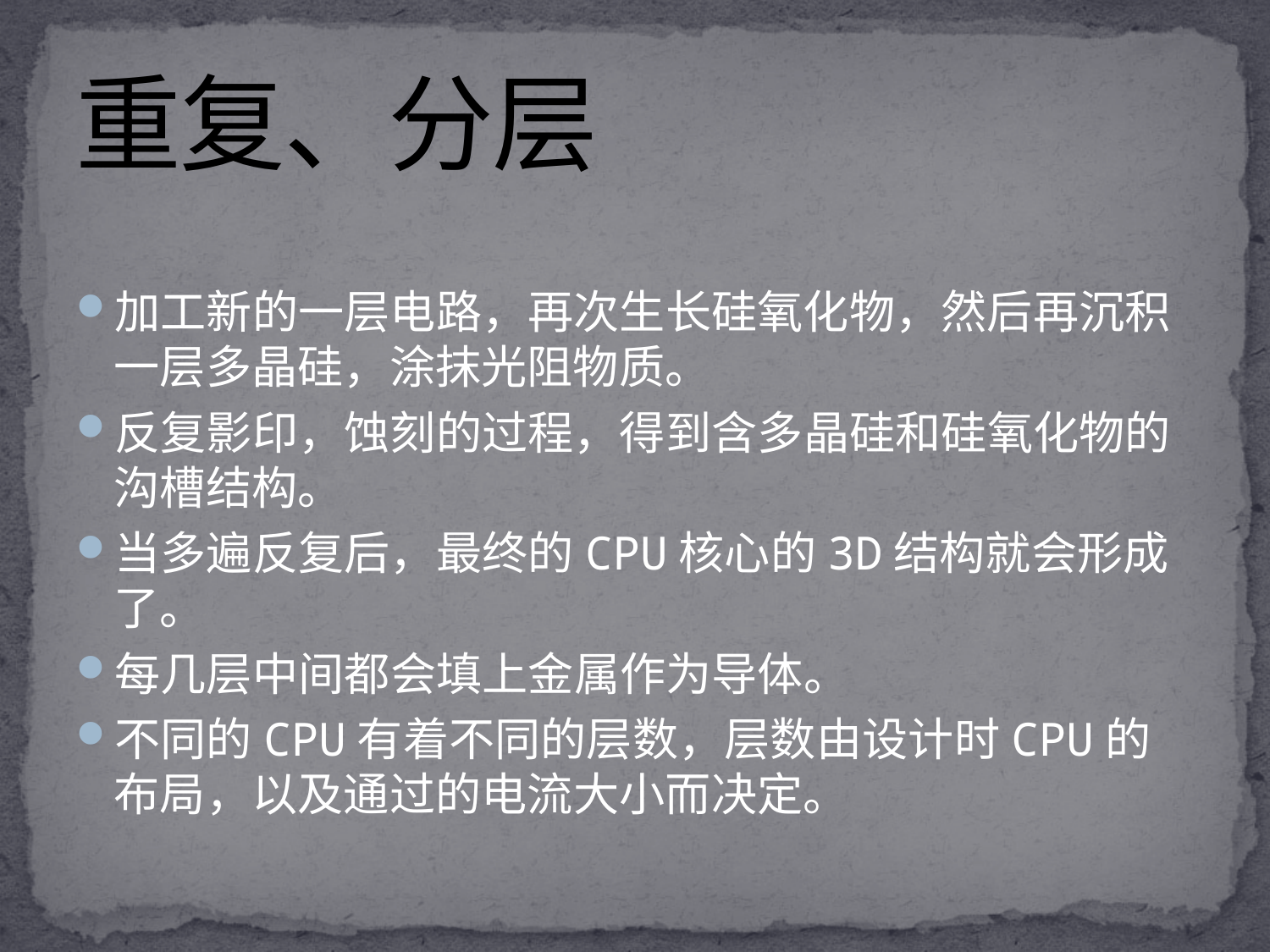

# 重复、分层

加工新的一层电路，再次生长硅氧化物，然后再沉积一层多晶硅，涂抹光阻物质。
反复影印，蚀刻的过程，得到含多晶硅和硅氧化物的沟槽结构。
当多遍反复后，最终的CPU核心的3D结构就会形成了。
每几层中间都会填上金属作为导体。
不同的CPU有着不同的层数，层数由设计时CPU的布局，以及通过的电流大小而决定。